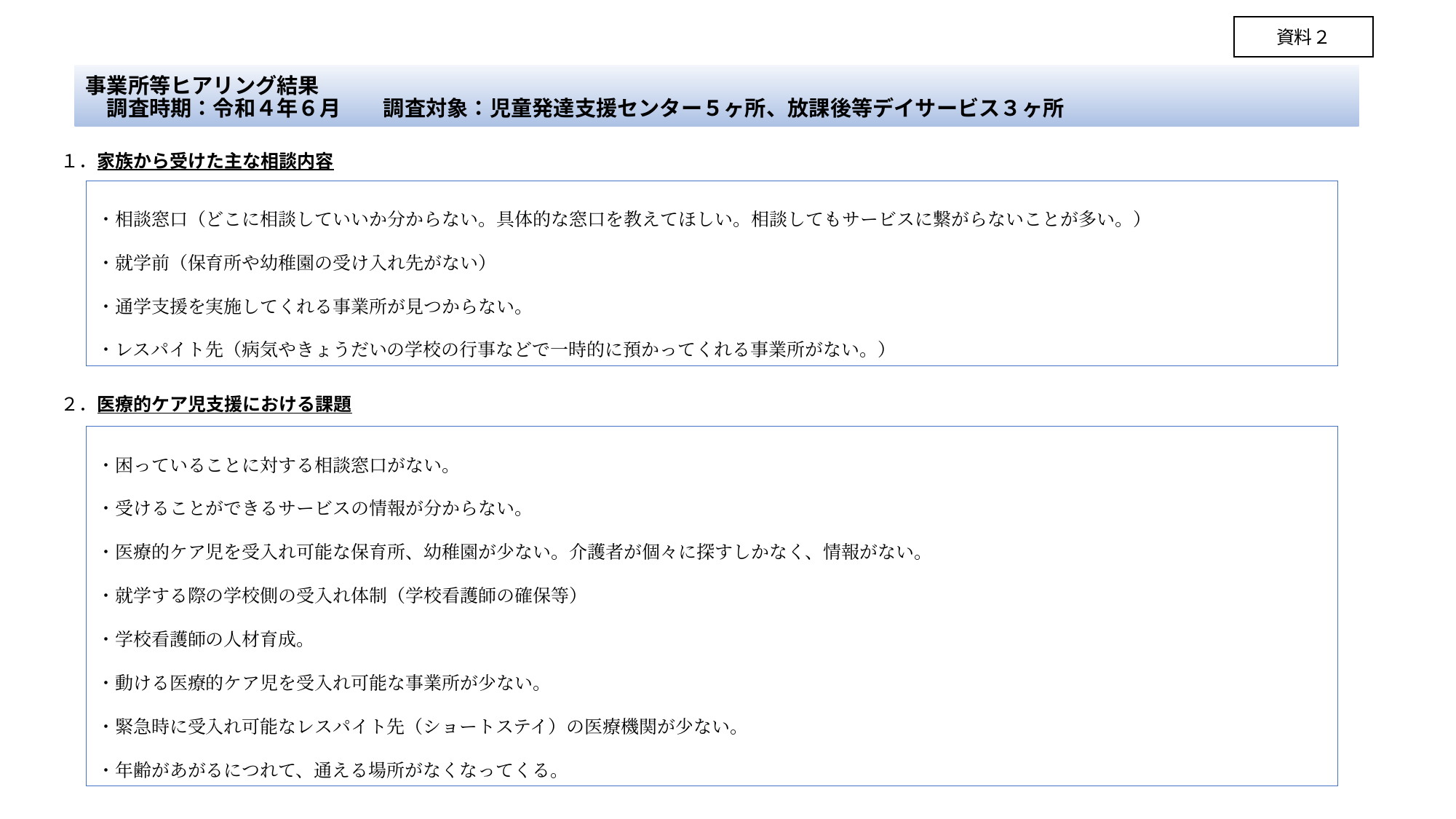

資料２
# 事業所等ヒアリング結果　　　　　　　　　 　調査時期：令和４年６月　　調査対象：児童発達支援センター５ヶ所、放課後等デイサービス３ヶ所

１．家族から受けた主な相談内容

２．医療的ケア児支援における課題

・相談窓口（どこに相談していいか分からない。具体的な窓口を教えてほしい。相談してもサービスに繋がらないことが多い。）
・就学前（保育所や幼稚園の受け入れ先がない）
・通学支援を実施してくれる事業所が見つからない。
・レスパイト先（病気やきょうだいの学校の行事などで一時的に預かってくれる事業所がない。）
・困っていることに対する相談窓口がない。
・受けることができるサービスの情報が分からない。
・医療的ケア児を受入れ可能な保育所、幼稚園が少ない。介護者が個々に探すしかなく、情報がない。
・就学する際の学校側の受入れ体制（学校看護師の確保等）
・学校看護師の人材育成。
・動ける医療的ケア児を受入れ可能な事業所が少ない。
・緊急時に受入れ可能なレスパイト先（ショートステイ）の医療機関が少ない。
・年齢があがるにつれて、通える場所がなくなってくる。